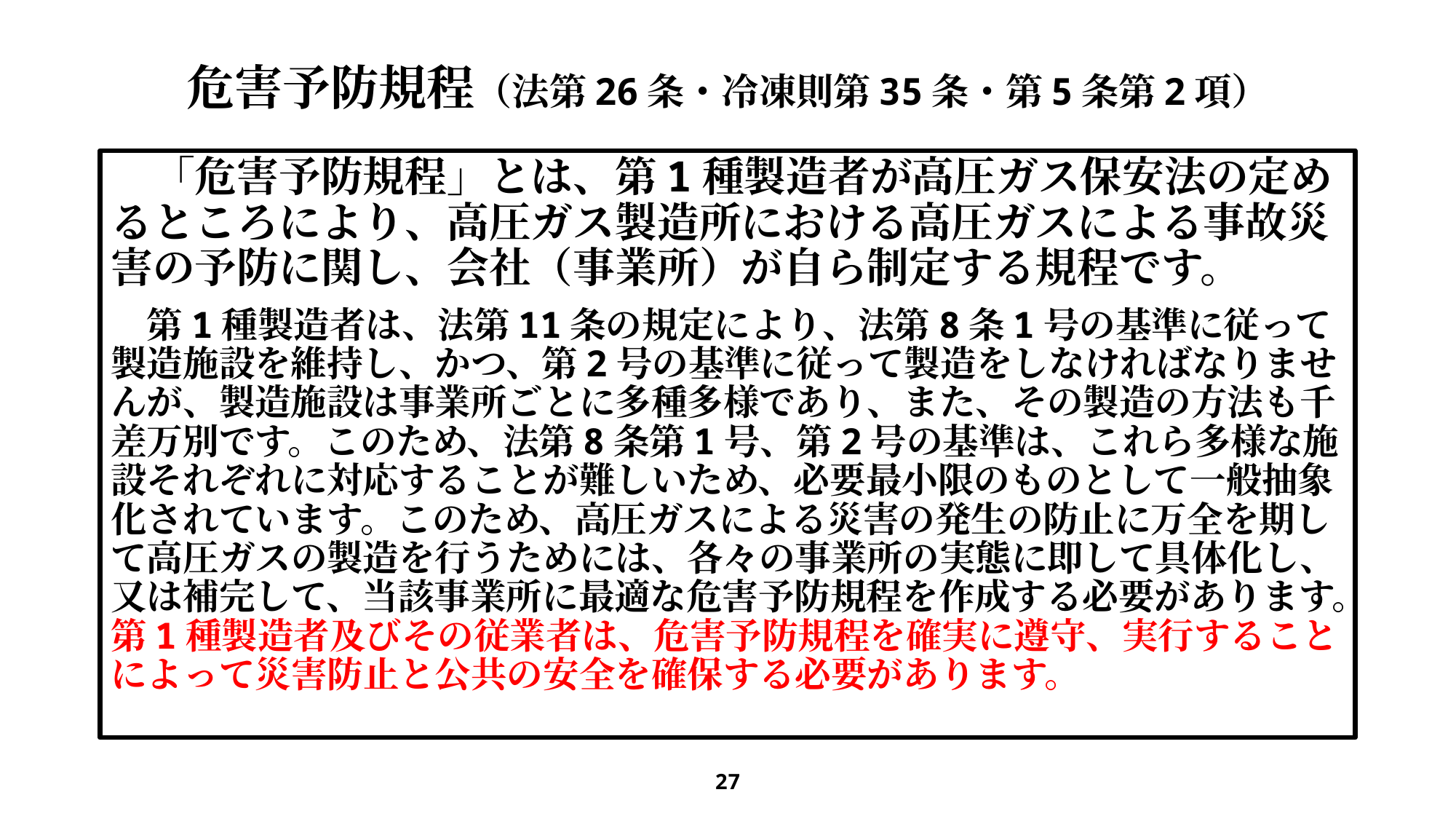

# 危害予防規程（法第26条・冷凍則第35条・第5条第2項）
　「危害予防規程」とは、第1種製造者が高圧ガス保安法の定めるところにより、高圧ガス製造所における高圧ガスによる事故災害の予防に関し、会社（事業所）が自ら制定する規程です。
　第1種製造者は、法第11条の規定により、法第8条1号の基準に従って製造施設を維持し、かつ、第2号の基準に従って製造をしなければなりませんが、製造施設は事業所ごとに多種多様であり、また、その製造の方法も千差万別です。このため、法第8条第1号、第2号の基準は、これら多様な施設それぞれに対応することが難しいため、必要最小限のものとして一般抽象化されています。このため、高圧ガスによる災害の発生の防止に万全を期して高圧ガスの製造を行うためには、各々の事業所の実態に即して具体化し、又は補完して、当該事業所に最適な危害予防規程を作成する必要があります。第1種製造者及びその従業者は、危害予防規程を確実に遵守、実行することによって災害防止と公共の安全を確保する必要があります。
27